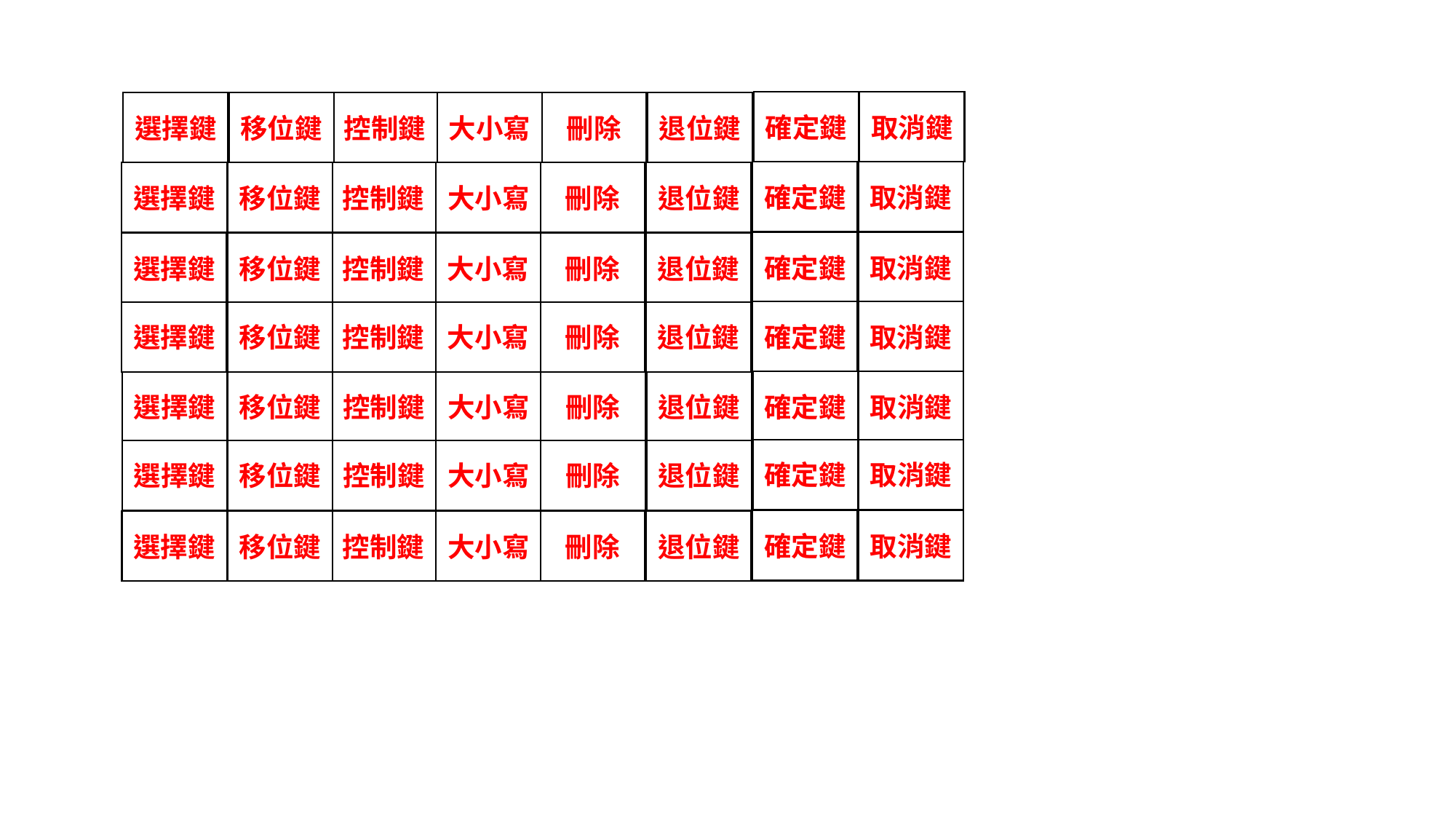

取消鍵
確定鍵
退位鍵
刪除
大小寫
移位鍵
控制鍵
選擇鍵
取消鍵
確定鍵
退位鍵
刪除
大小寫
移位鍵
控制鍵
選擇鍵
取消鍵
確定鍵
退位鍵
刪除
大小寫
移位鍵
控制鍵
選擇鍵
取消鍵
確定鍵
退位鍵
刪除
大小寫
移位鍵
控制鍵
選擇鍵
取消鍵
確定鍵
退位鍵
刪除
大小寫
移位鍵
控制鍵
選擇鍵
取消鍵
確定鍵
退位鍵
刪除
大小寫
移位鍵
控制鍵
選擇鍵
取消鍵
確定鍵
退位鍵
刪除
大小寫
移位鍵
控制鍵
選擇鍵